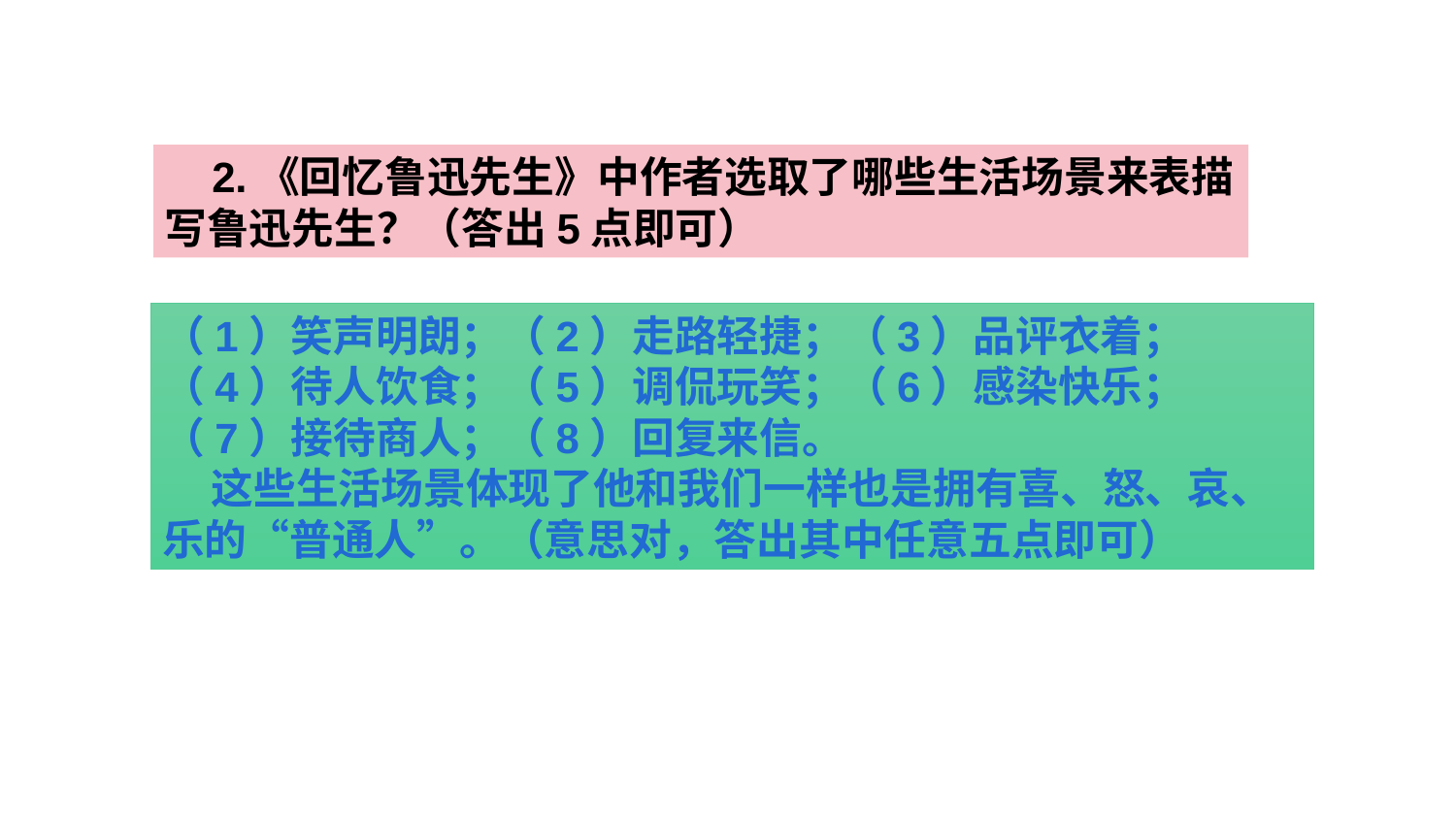

2.《回忆鲁迅先生》中作者选取了哪些生活场景来表描写鲁迅先生？（答出5点即可）
（1）笑声明朗；（2）走路轻捷；（3）品评衣着；
（4）待人饮食；（5）调侃玩笑；（6）感染快乐；
（7）接待商人；（8）回复来信。
    这些生活场景体现了他和我们一样也是拥有喜、怒、哀、乐的“普通人”。（意思对，答出其中任意五点即可）